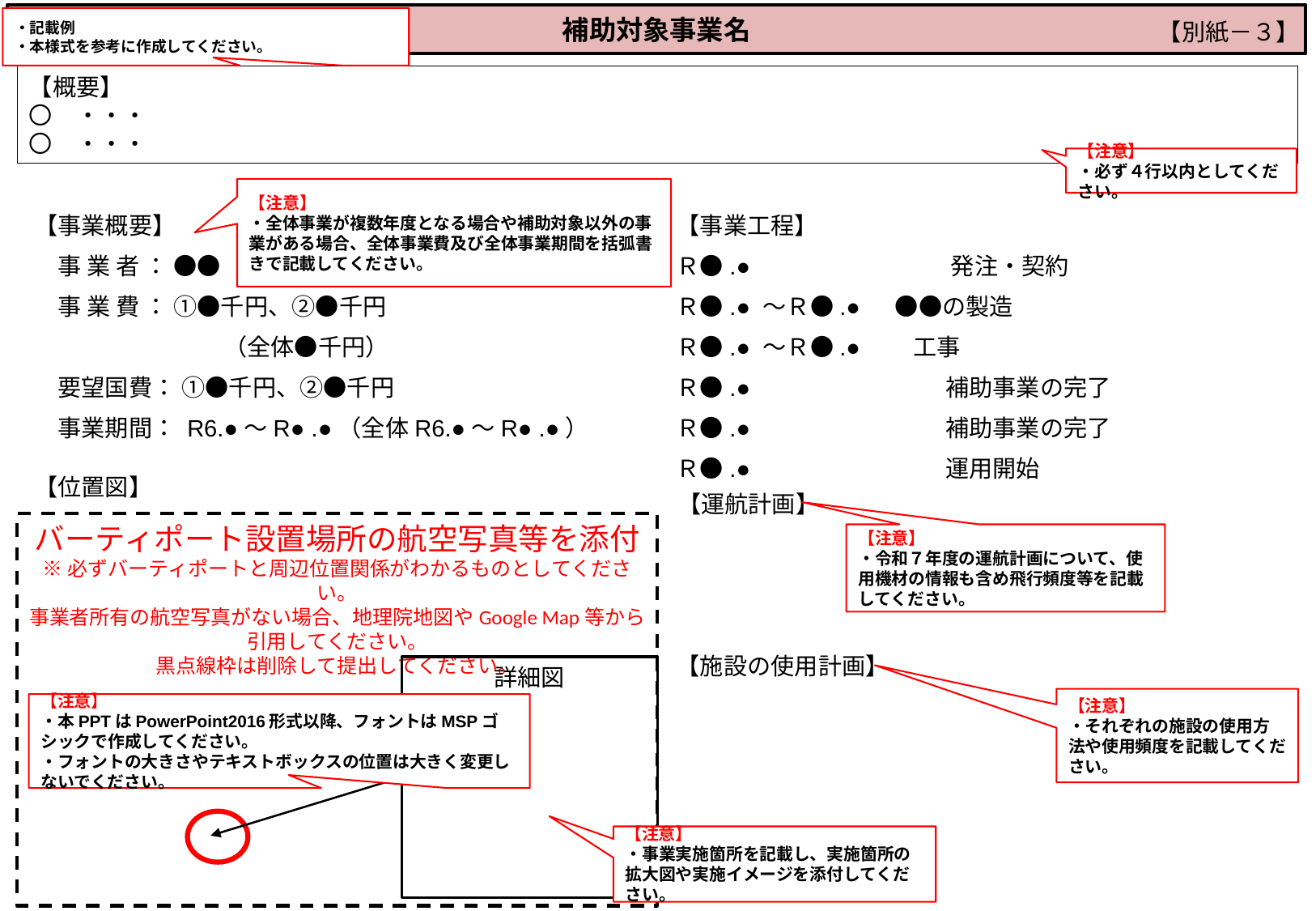

補助対象事業名
・記載例
・本様式を参考に作成してください。
【別紙－３】
【概要】
〇　・・・
〇　・・・
【注意】
・必ず４行以内としてください。
【注意】
・全体事業が複数年度となる場合や補助対象以外の事業がある場合、全体事業費及び全体事業期間を括弧書きで記載してください。
【事業概要】
　事 業 者 ： ●●
　事 業 費 ： ①●千円、②●千円
　　　　　　　　（全体●千円）
　要望国費： ①●千円、②●千円
　事業期間： R6.●～R● .●（全体R6.●～R● .●）
【事業工程】
Ｒ●.●　　　 　　　　　発注・契約
Ｒ●.● ～Ｒ●.●　 ●●の製造
Ｒ●.● ～Ｒ●.●　　工事
Ｒ●.●　　　　　　　　補助事業の完了
Ｒ●.●　　　　　　　　補助事業の完了
Ｒ●.●　　　　　　　　運用開始
【位置図】
【運航計画】
バーティポート設置場所の航空写真等を添付
※必ずバーティポートと周辺位置関係がわかるものとしてください。
事業者所有の航空写真がない場合、地理院地図やGoogle Map等から引用してください。
黒点線枠は削除して提出してください。
【注意】
・令和７年度の運航計画について、使用機材の情報も含め飛行頻度等を記載してください。
【施設の使用計画】
詳細図
【注意】
・それぞれの施設の使用方法や使用頻度を記載してください。
【注意】
・本PPTはPowerPoint2016形式以降、フォントはMSPゴシックで作成してください。
・フォントの大きさやテキストボックスの位置は大きく変更しないでください。

【注意】
・事業実施箇所を記載し、実施箇所の拡大図や実施イメージを添付してください。